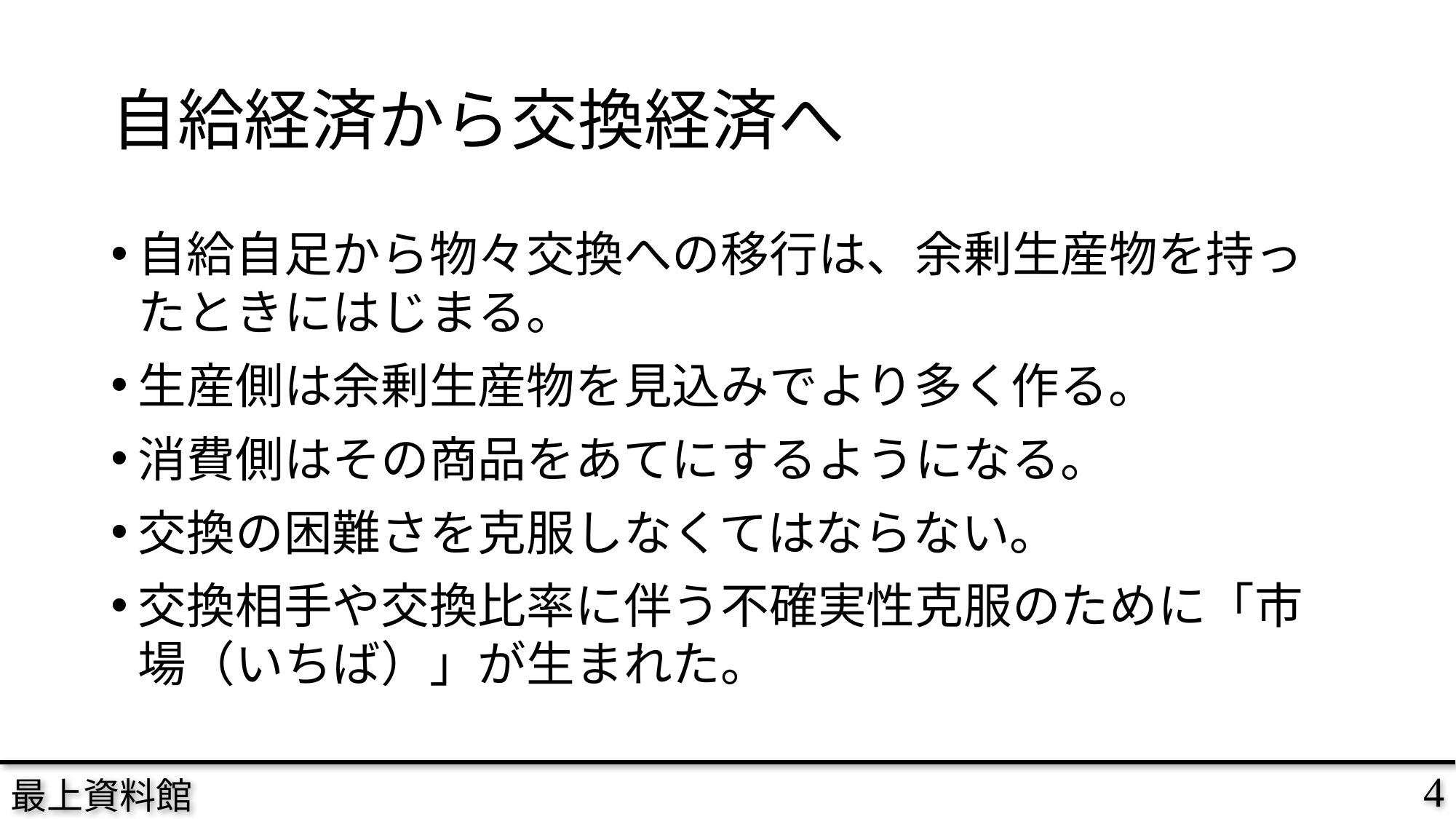

# 自給経済から交換経済へ
自給自足から物々交換への移行は、余剰生産物を持ったときにはじまる。
生産側は余剰生産物を見込みでより多く作る。
消費側はその商品をあてにするようになる。
交換の困難さを克服しなくてはならない。
交換相手や交換比率に伴う不確実性克服のために「市場（いちば）」が生まれた。